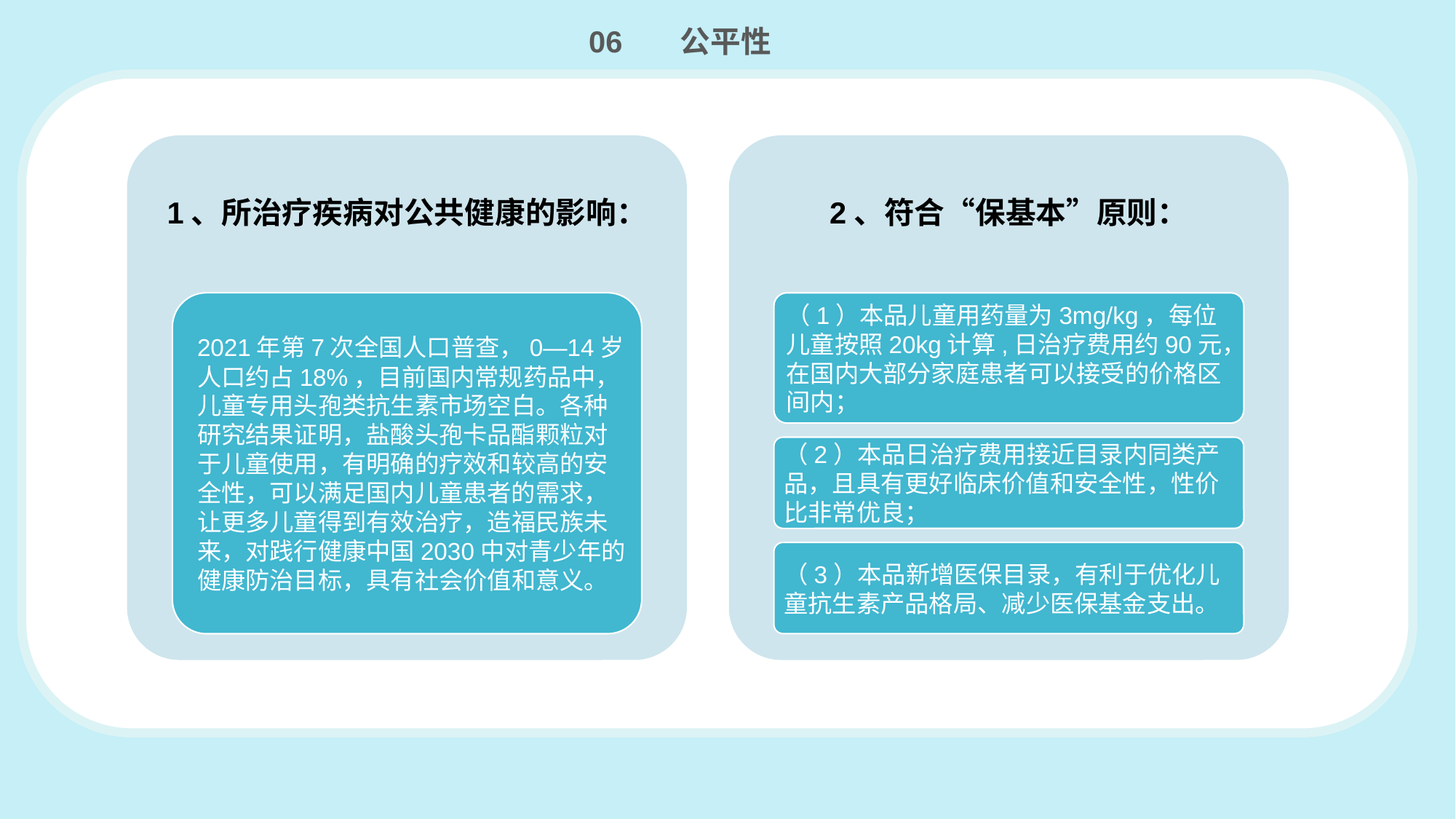

06      公平性
年发病患者总数：XXXX万人。
弥补药品目录短板：弥补了目录内无降糖药的短板。
临床管理难度：患者服药依从性高，临床便于便利等。
1、所治疗疾病对公共健康的影响：
2021年第7次全国人口普查，0—14岁人口约占18%，目前国内常规药品中，儿童专用头孢类抗生素市场空白。各种研究结果证明，盐酸头孢卡品酯颗粒对于儿童使用，有明确的疗效和较高的安全性，可以满足国内儿童患者的需求，让更多儿童得到有效治疗，造福民族未来，对践行健康中国2030中对青少年的健康防治目标，具有社会价值和意义。
2、符合“保基本”原则：
（1）本品儿童用药量为3mg/kg，每位儿童按照20kg计算,日治疗费用约90元，在国内大部分家庭患者可以接受的价格区间内；
（2）本品日治疗费用接近目录内同类产品，且具有更好临床价值和安全性，性价比非常优良；
（3）本品新增医保目录，有利于优化儿童抗生素产品格局、减少医保基金支出。